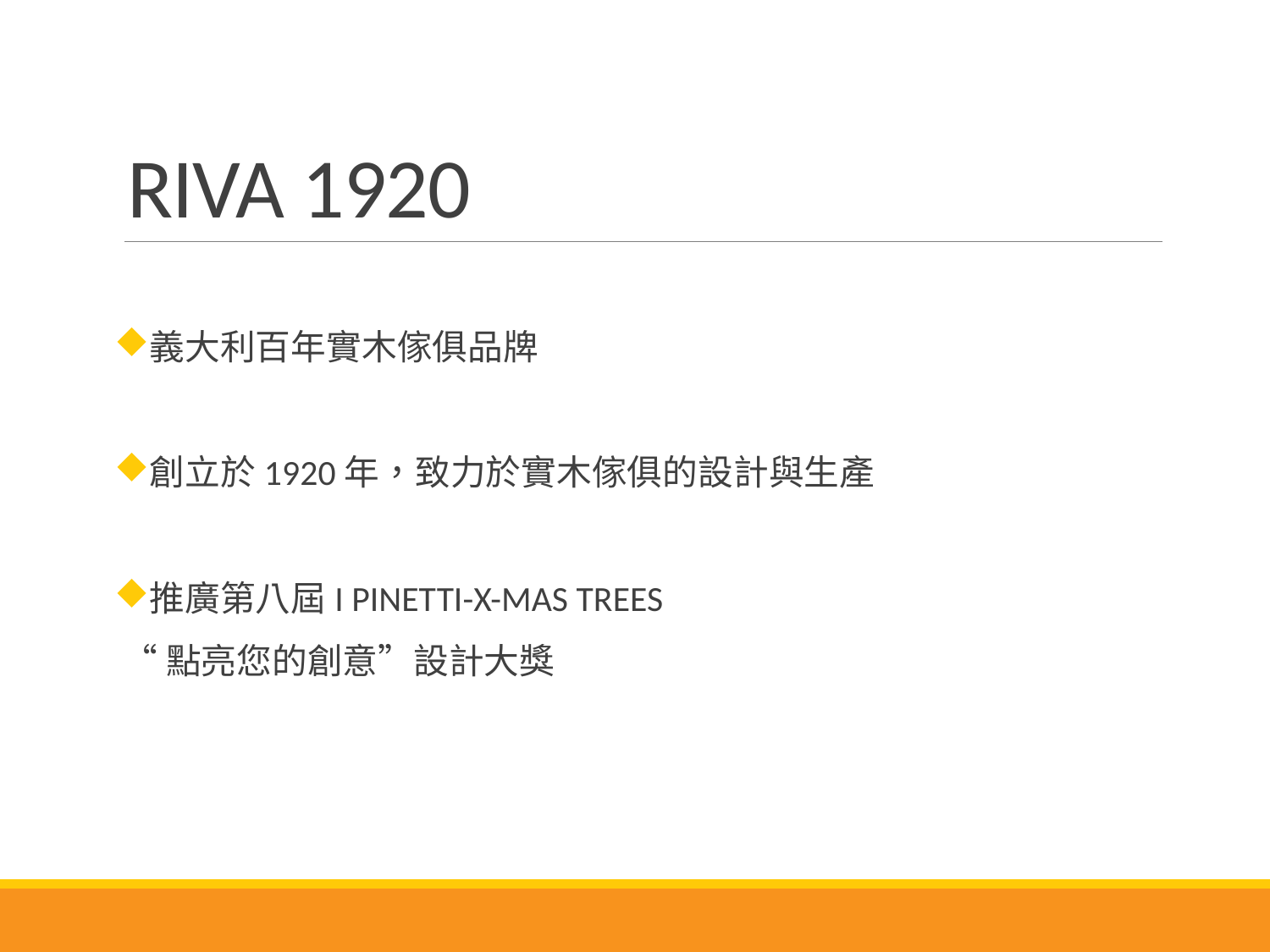

# RIVA 1920

義大利百年實木傢俱品牌

創立於1920年，致力於實木傢俱的設計與生產

推廣第八屆I PINETTI-X-MAS TREES
 “點亮您的創意”設計大獎